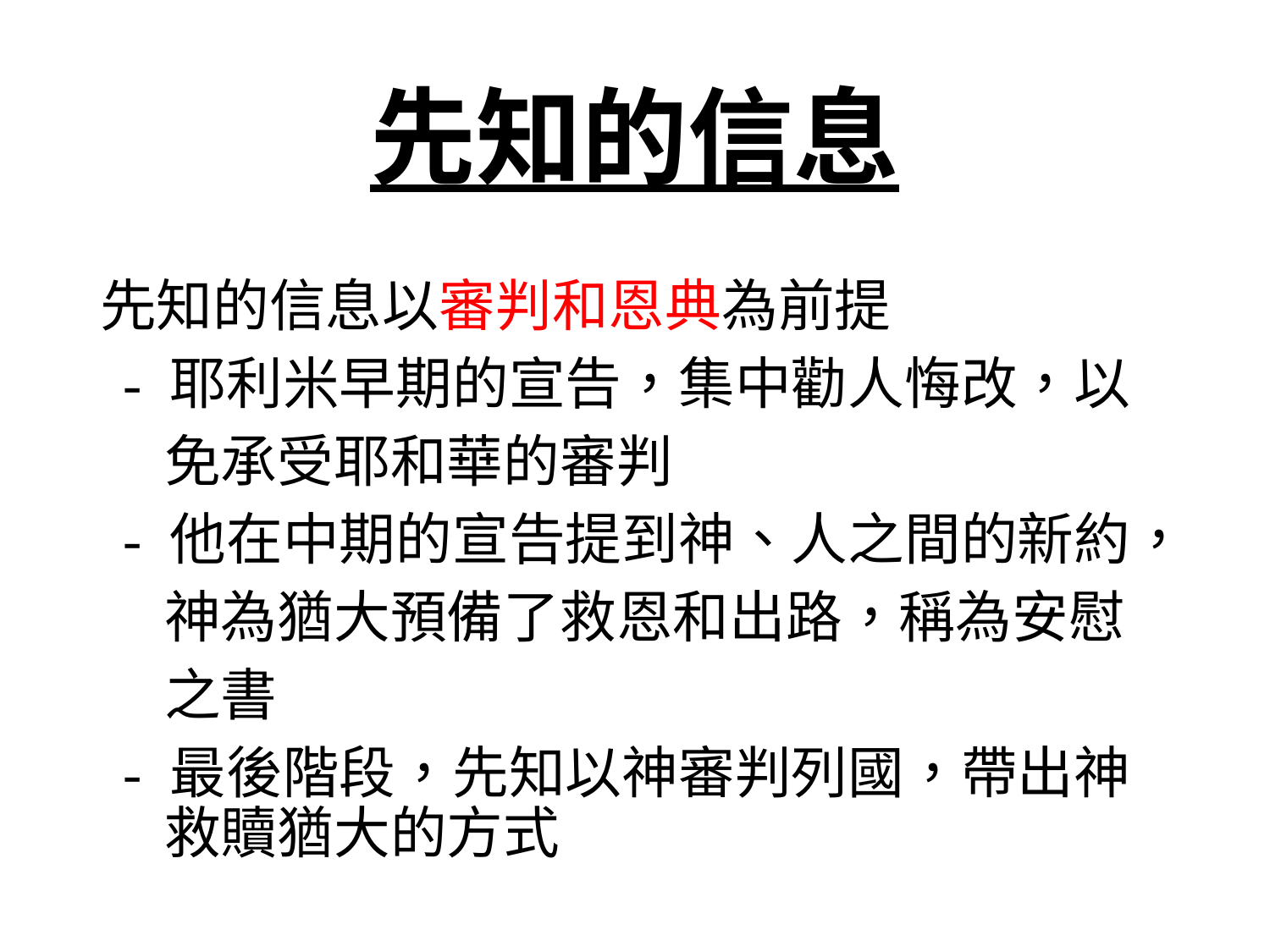

# 先知的信息
先知的信息以審判和恩典為前提
- 耶利米早期的宣告，集中勸人悔改，以免承受耶和華的審判
- 他在中期的宣告提到神、人之間的新約，神為猶大預備了救恩和出路，稱為安慰之書
- 最後階段，先知以神審判列國，帶出神救贖猶大的方式